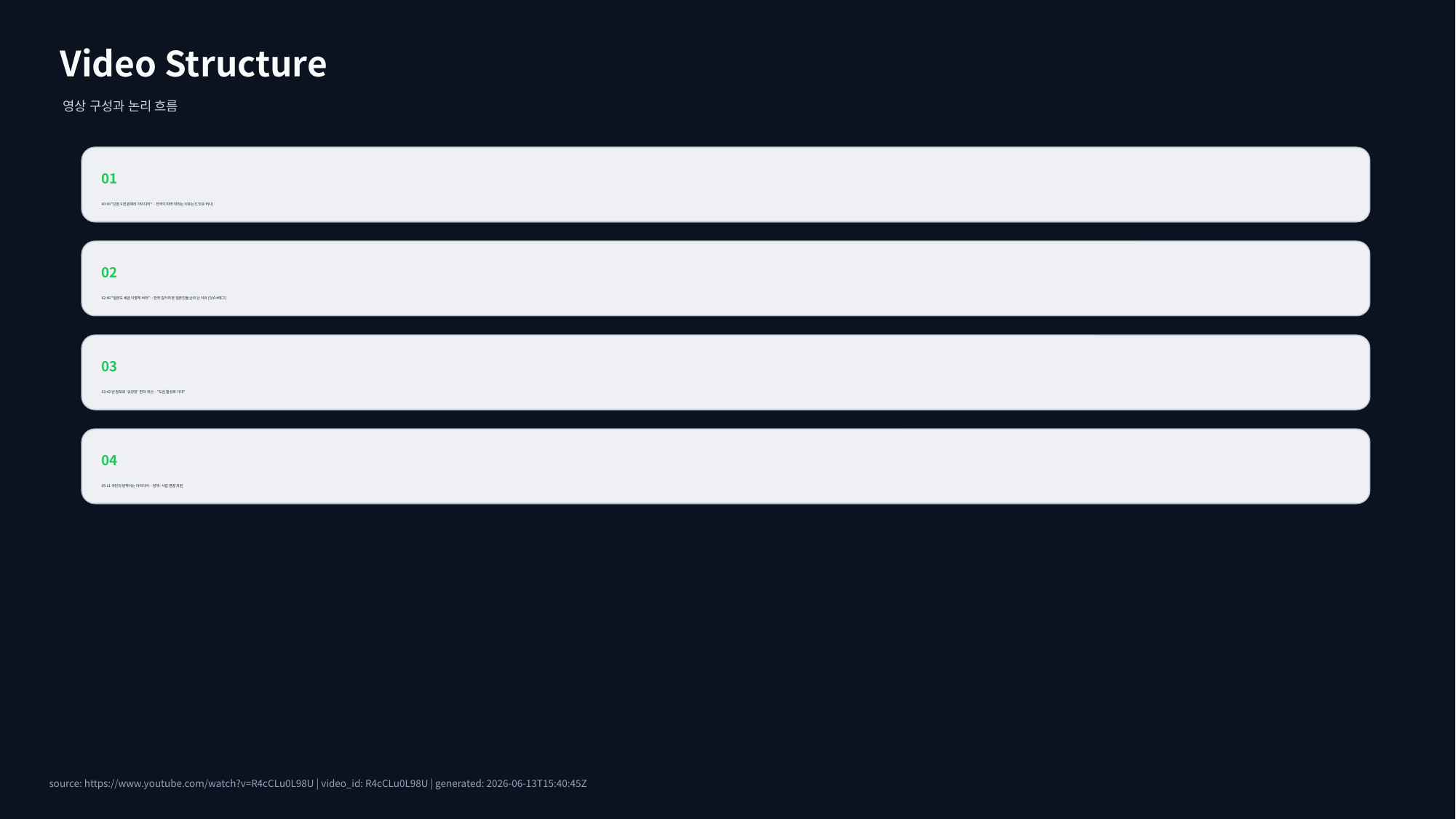

Video Structure
영상 구성과 논리 흐름

01
00:00 "단돈 6천 원짜리 아이디어"…전국이 따라 하려는 이유는? [잇슈 머니]

02
02:46 "일본도 세금 이렇게 써라"…한국 길거리 본 일본인들 난리 난 이유 [잇슈#태그]

03
03:42 빈 점포로 '승강장' 편의 개선…"도심 활성화 기대"

04
05:11 국민의 반짝이는 아이디어…정책·사업 연결 지원
source: https://www.youtube.com/watch?v=R4cCLu0L98U | video_id: R4cCLu0L98U | generated: 2026-06-13T15:40:45Z